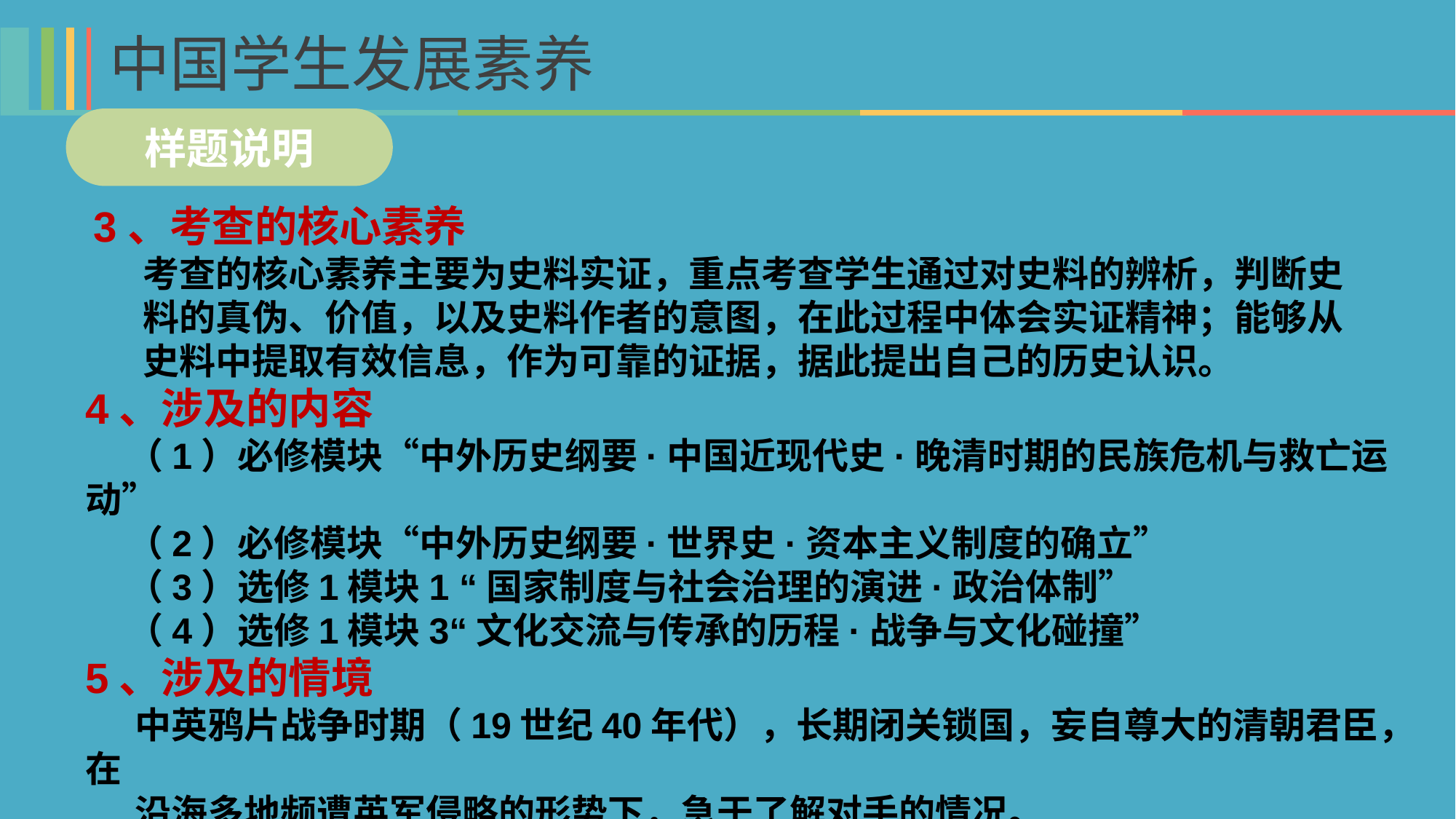

中国学生发展素养

样题说明

 3、考查的核心素养
      考查的核心素养主要为史料实证，重点考查学生通过对史料的辨析，判断史
      料的真伪、价值，以及史料作者的意图，在此过程中体会实证精神；能够从
      史料中提取有效信息，作为可靠的证据，据此提出自己的历史认识。
4、涉及的内容
    （1）必修模块“中外历史纲要·中国近现代史·晚清时期的民族危机与救亡运动”
    （2）必修模块“中外历史纲要·世界史·资本主义制度的确立”
    （3）选修1模块1 “国家制度与社会治理的演进·政治体制”
    （4）选修1模块3“文化交流与传承的历程·战争与文化碰撞”
5、涉及的情境
     中英鸦片战争时期（19世纪40年代），长期闭关锁国，妄自尊大的清朝君臣，在
     沿海多地频遭英军侵略的形势下，急于了解对手的情况。